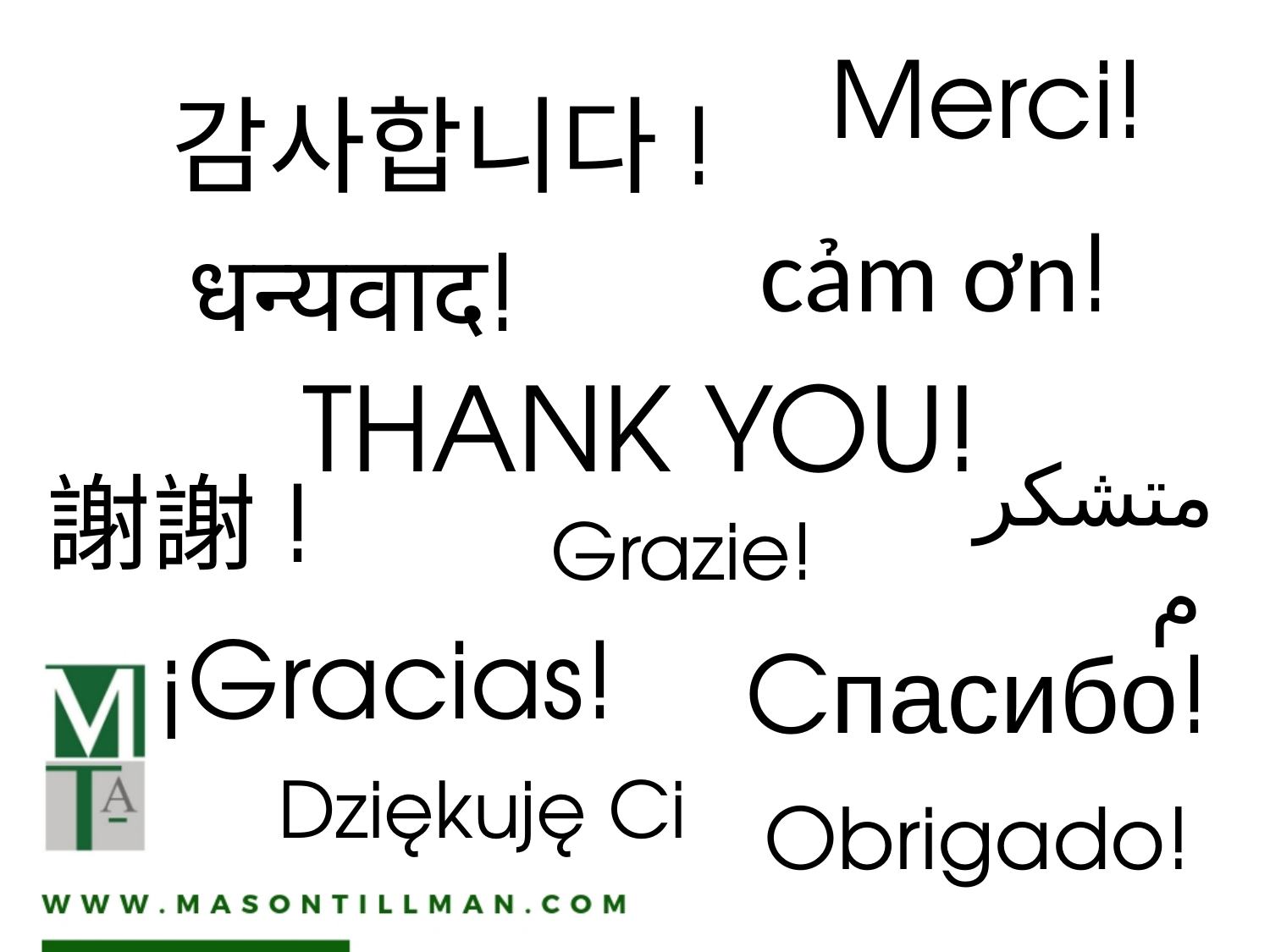

Merci!
감사합니다!
cảm ơn!
धन्यवाद!
THANK YOU!

متشکرم
謝謝!
Grazie!
¡Gracias!
Cпасибо!
Dziękuję Ci
Obrigado!